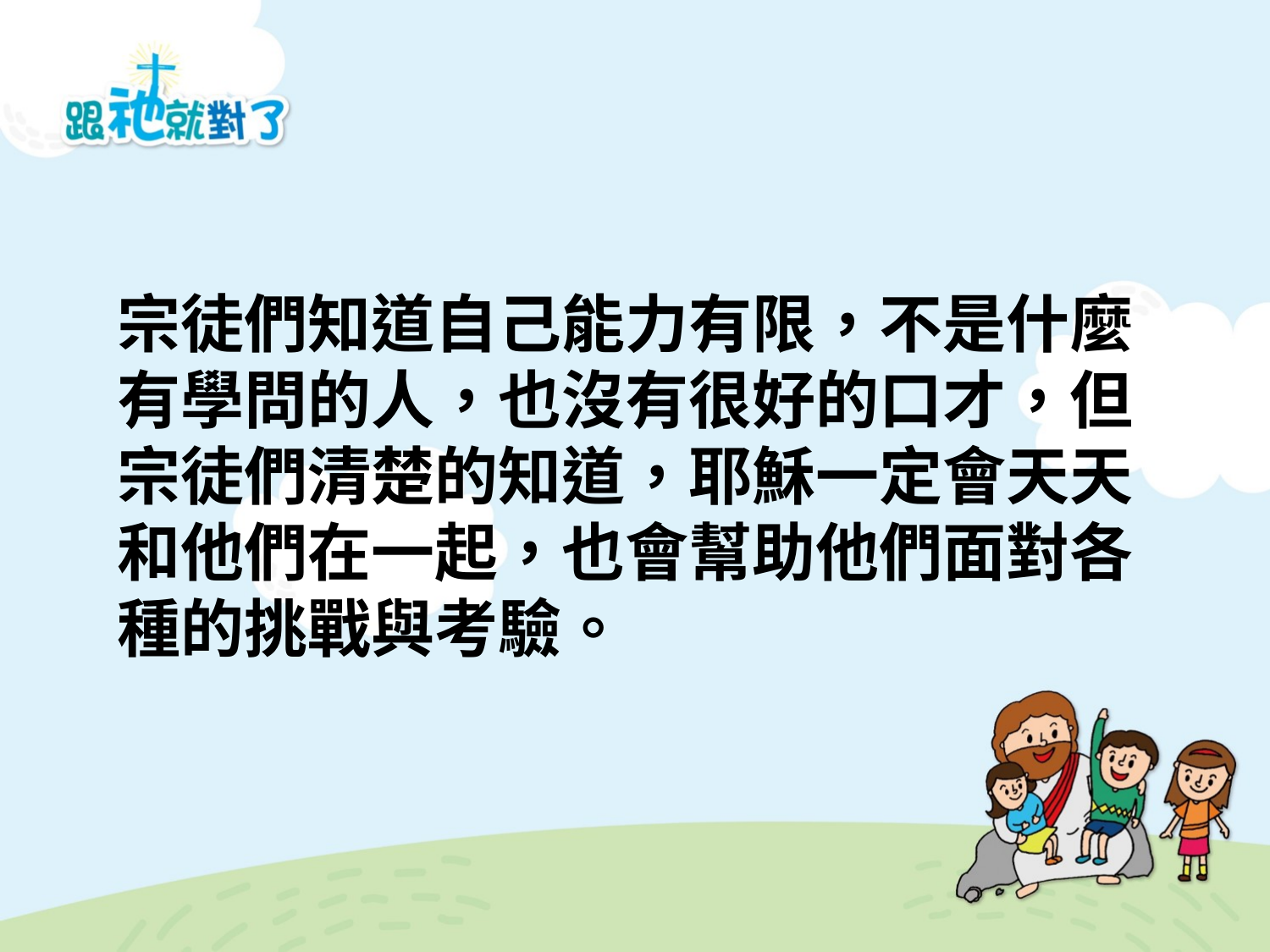

宗徒們知道自己能力有限，不是什麼有學問的人，也沒有很好的口才，但宗徒們清楚的知道，耶穌一定會天天和他們在一起，也會幫助他們面對各種的挑戰與考驗。